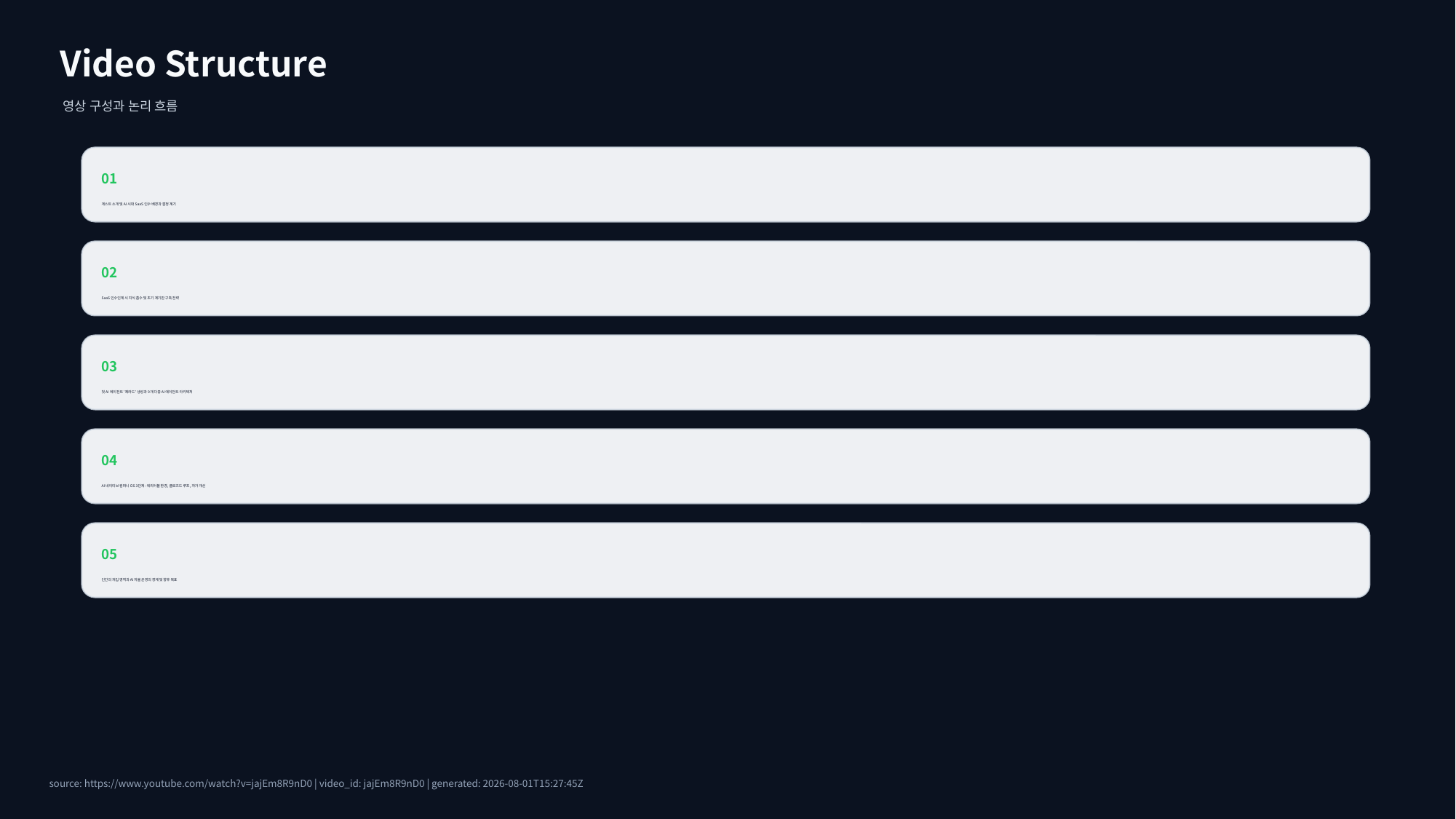

Video Structure
영상 구성과 논리 흐름

01
게스트 소개 및 AI 시대 SaaS 인수 배경과 결정 계기

02
SaaS 인수인계 시 지식 흡수 및 초기 계기판 구축 전략

03
첫 AI 에이전트 '제라드' 생성과 9개 다중 AI 에이전트 아키텍처

04
AI 네이티브 컴퍼니 OS 3단계: 쿼리어블 환경, 클로즈드 루프, 자가 개선

05
인간의 개입 영역과 AI 자율 운영의 경계 및 향후 목표
source: https://www.youtube.com/watch?v=jajEm8R9nD0 | video_id: jajEm8R9nD0 | generated: 2026-08-01T15:27:45Z